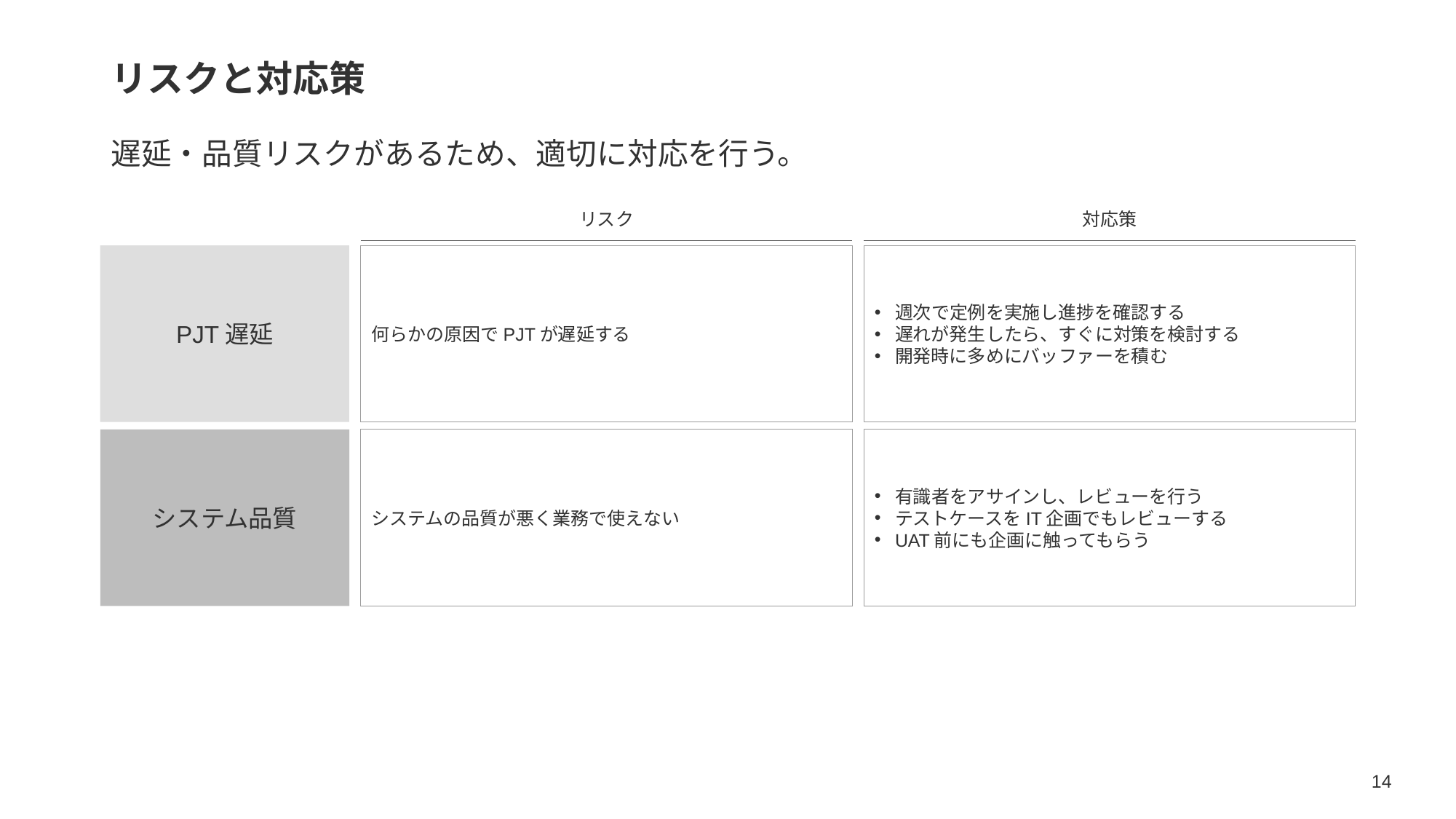

# リスクと対応策
遅延・品質リスクがあるため、適切に対応を行う。
リスク
対応策
何らかの原因でPJTが遅延する
週次で定例を実施し進捗を確認する
遅れが発生したら、すぐに対策を検討する
開発時に多めにバッファーを積む
PJT遅延
システム品質
システムの品質が悪く業務で使えない
有識者をアサインし、レビューを行う
テストケースをIT企画でもレビューする
UAT前にも企画に触ってもらう
14